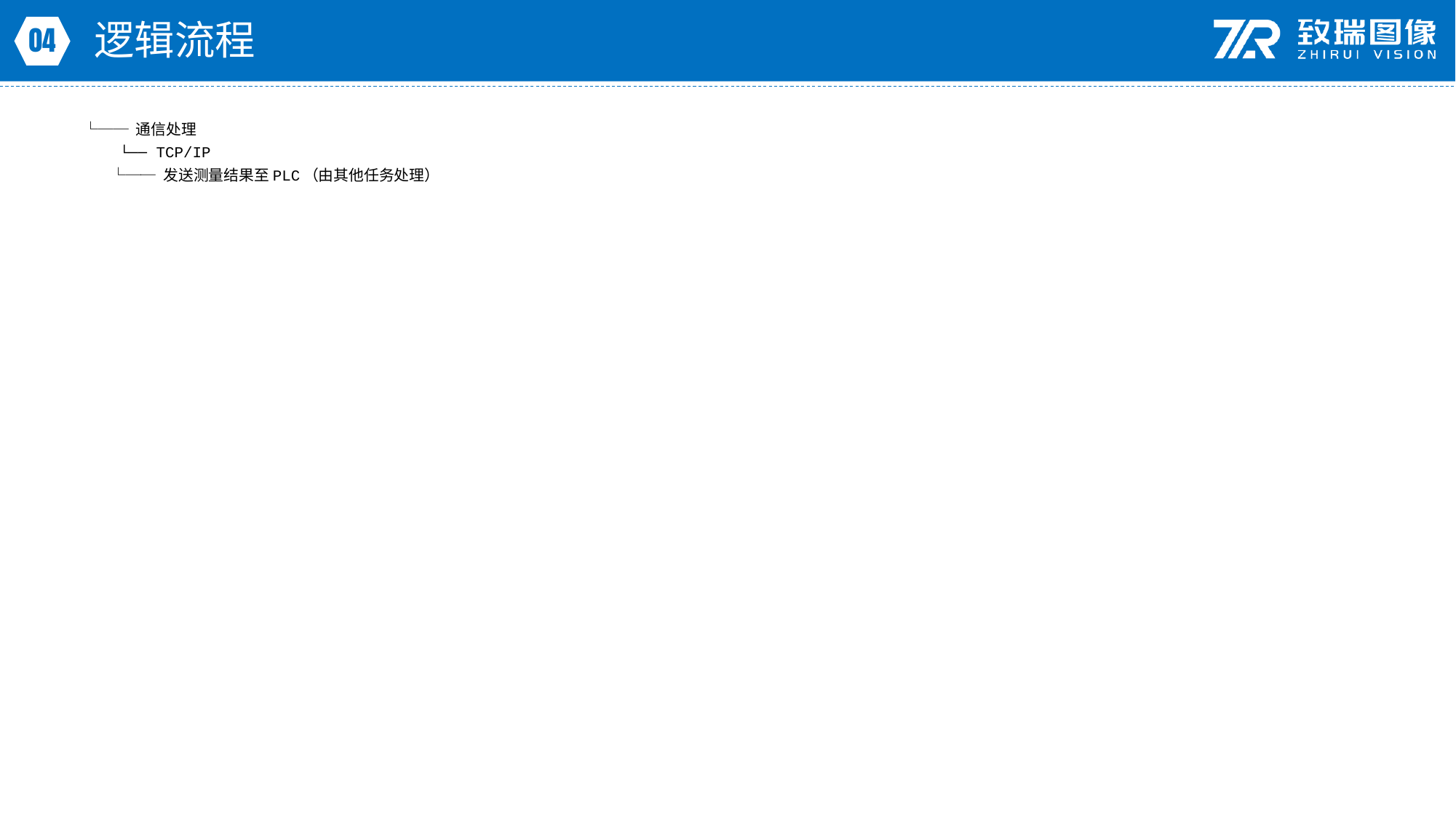

逻辑流程
04

└── 通信处理
    └── TCP/IP
        └── 发送测量结果至PLC（由其他任务处理）